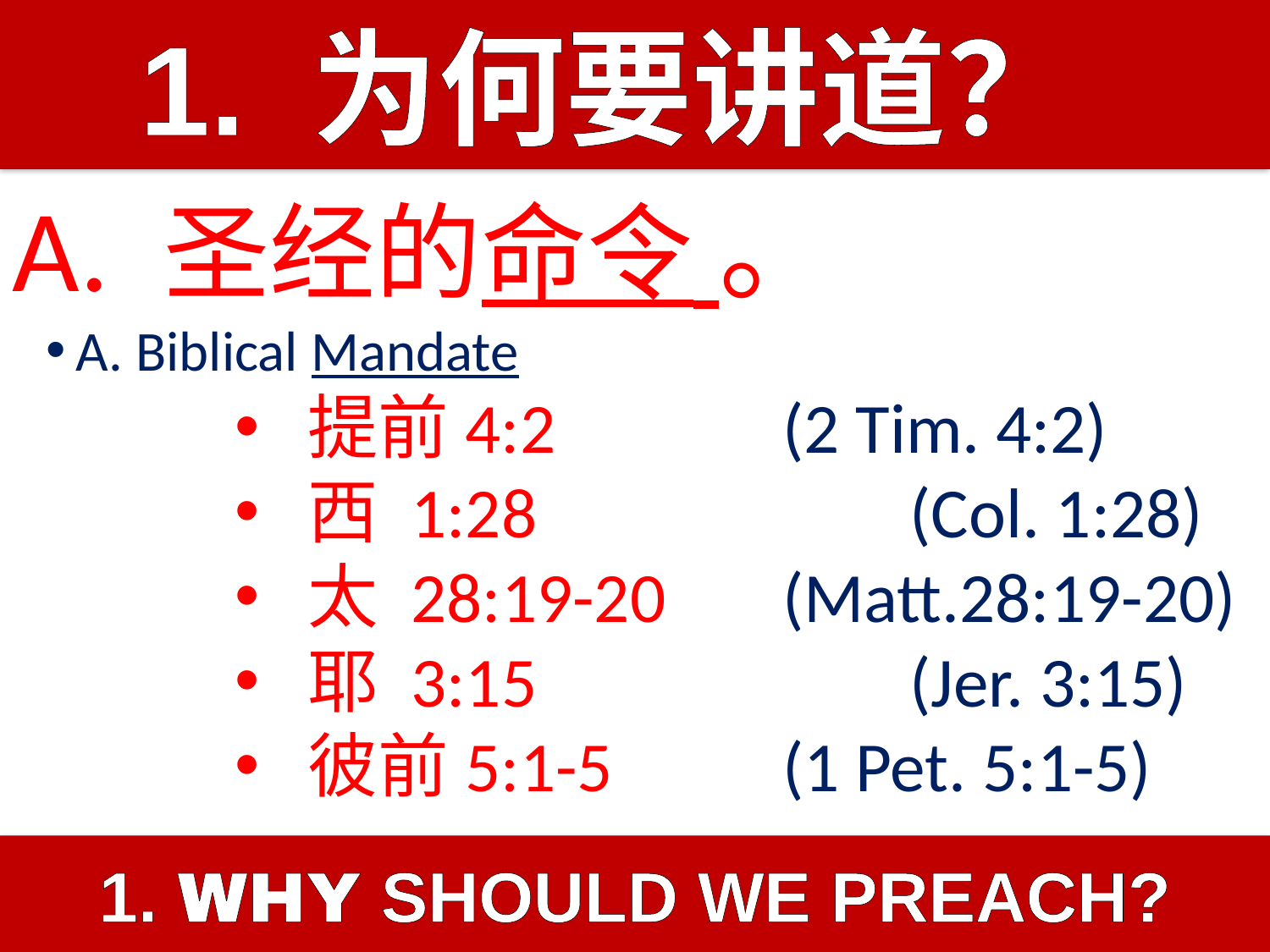

# 1. 为何要讲道？
A. 圣经的命令 。
A. Biblical Mandate
 提前4:2 		(2 Tim. 4:2)
 西 1:28			(Col. 1:28)
 太 28:19-20 	(Matt.28:19-20)
 耶 3:15			(Jer. 3:15)
 彼前5:1-5		(1 Pet. 5:1-5)
1. WHY SHOULD WE PREACH?